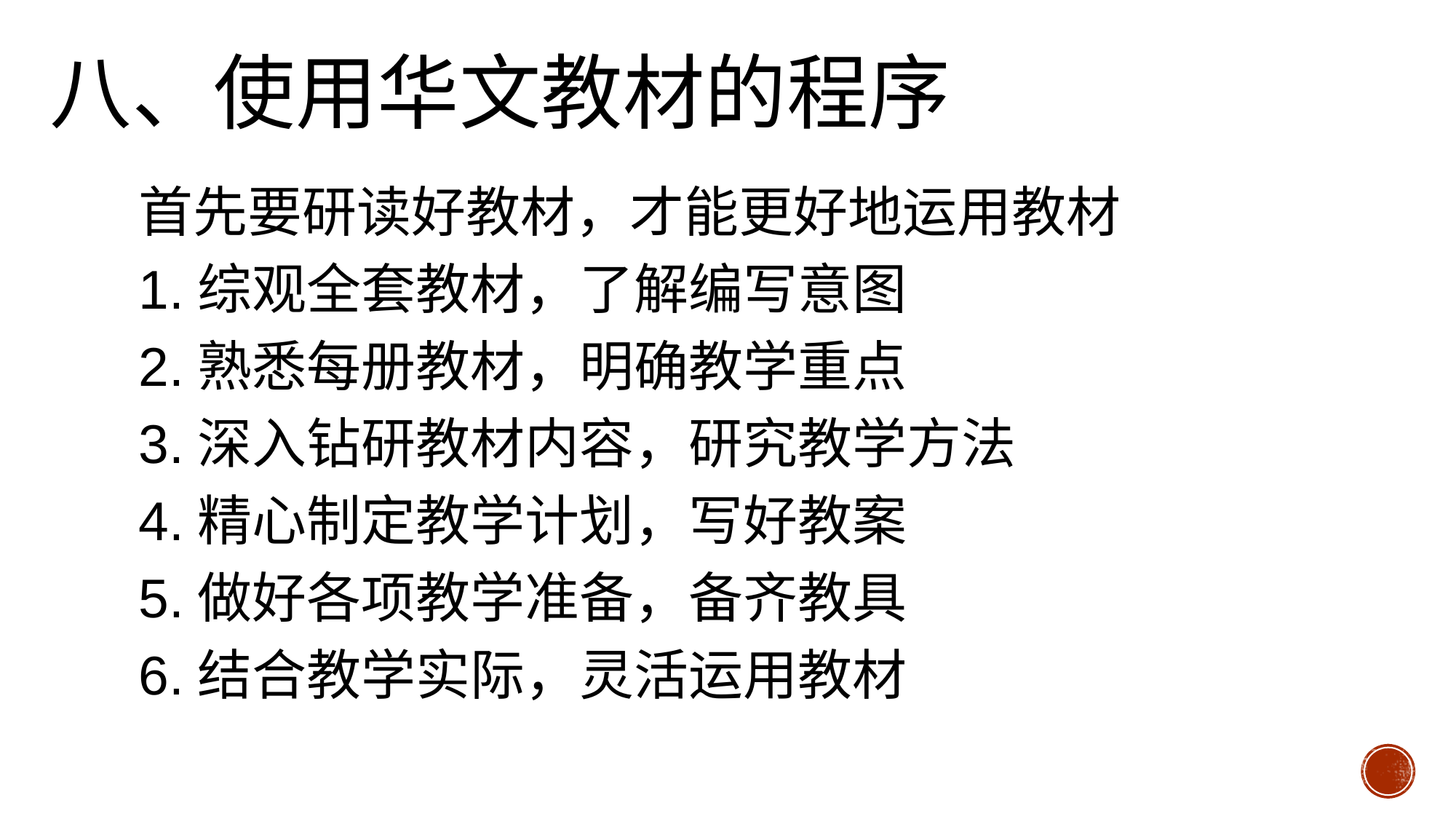

# 八、使用华文教材的程序
首先要研读好教材，才能更好地运用教材
1.综观全套教材，了解编写意图
2.熟悉每册教材，明确教学重点
3.深入钻研教材内容，研究教学方法
4.精心制定教学计划，写好教案
5.做好各项教学准备，备齐教具
6.结合教学实际，灵活运用教材